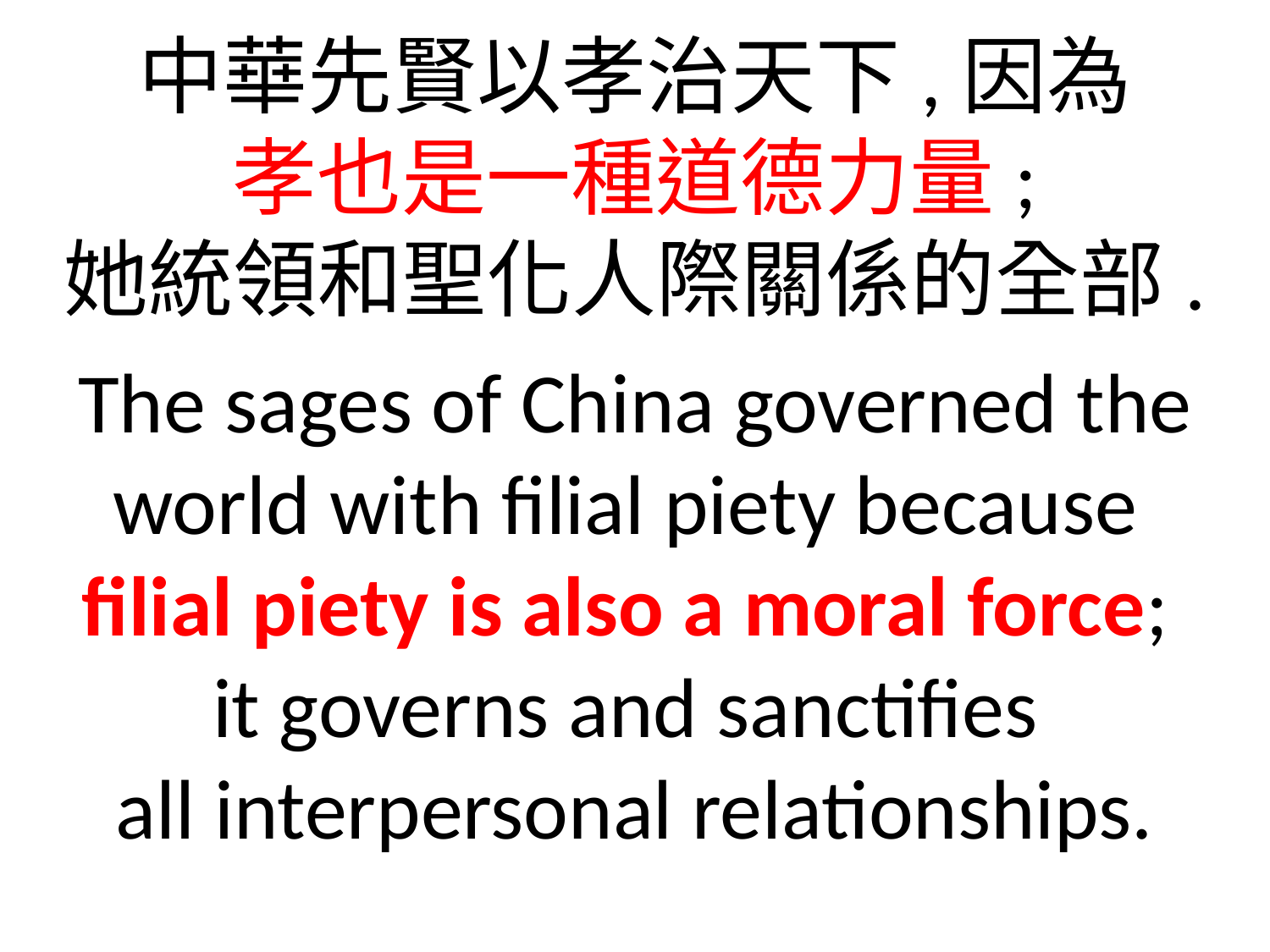

中華先賢以孝治天下,因為
孝也是一種道德力量;
她統領和聖化人際關係的全部.
The sages of China governed the world with filial piety because
filial piety is also a moral force;
it governs and sanctifies
all interpersonal relationships.